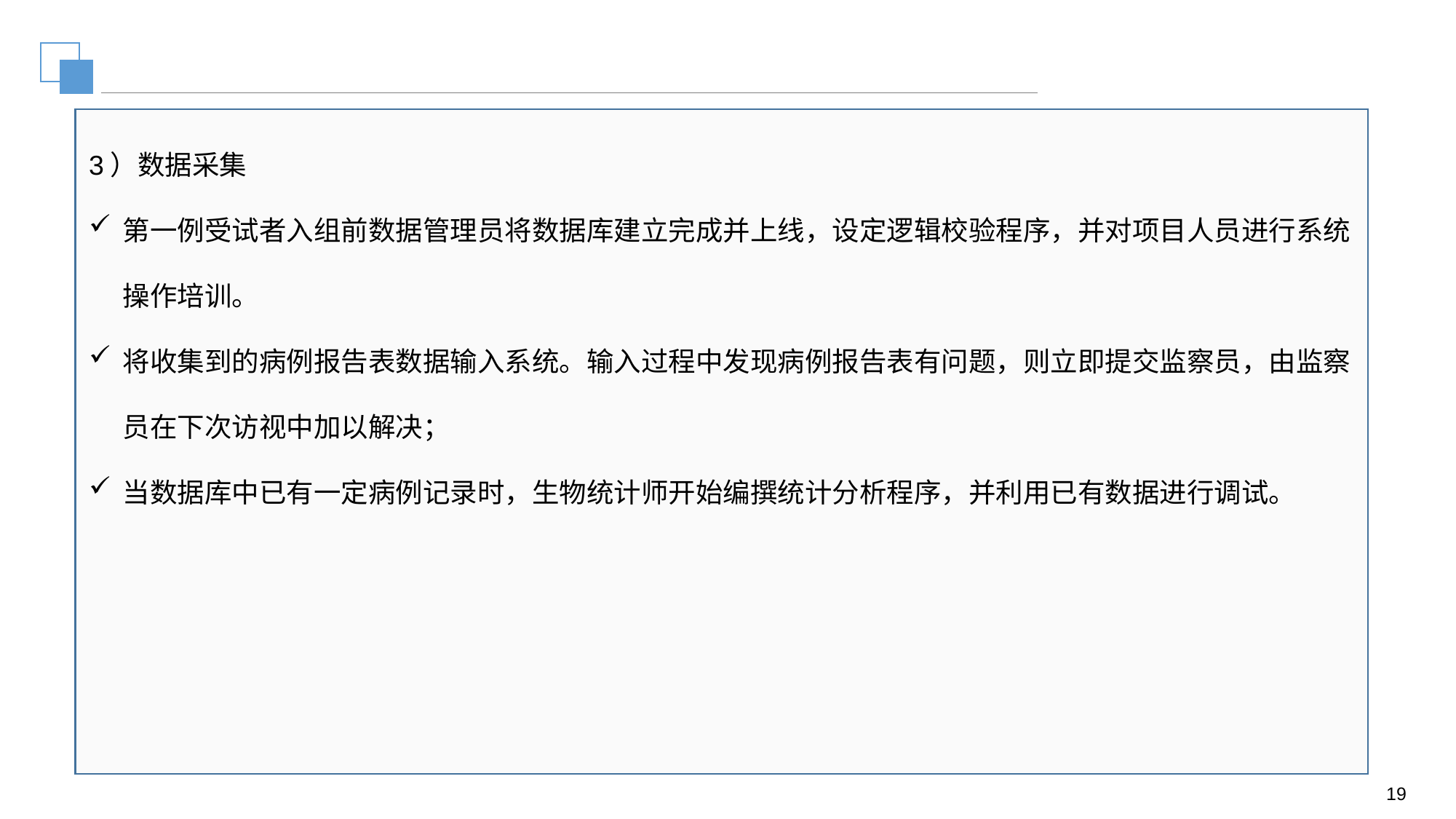

3）数据采集
第一例受试者入组前数据管理员将数据库建立完成并上线，设定逻辑校验程序，并对项目人员进行系统操作培训。
将收集到的病例报告表数据输入系统。输入过程中发现病例报告表有问题，则立即提交监察员，由监察员在下次访视中加以解决；
当数据库中已有一定病例记录时，生物统计师开始编撰统计分析程序，并利用已有数据进行调试。
19